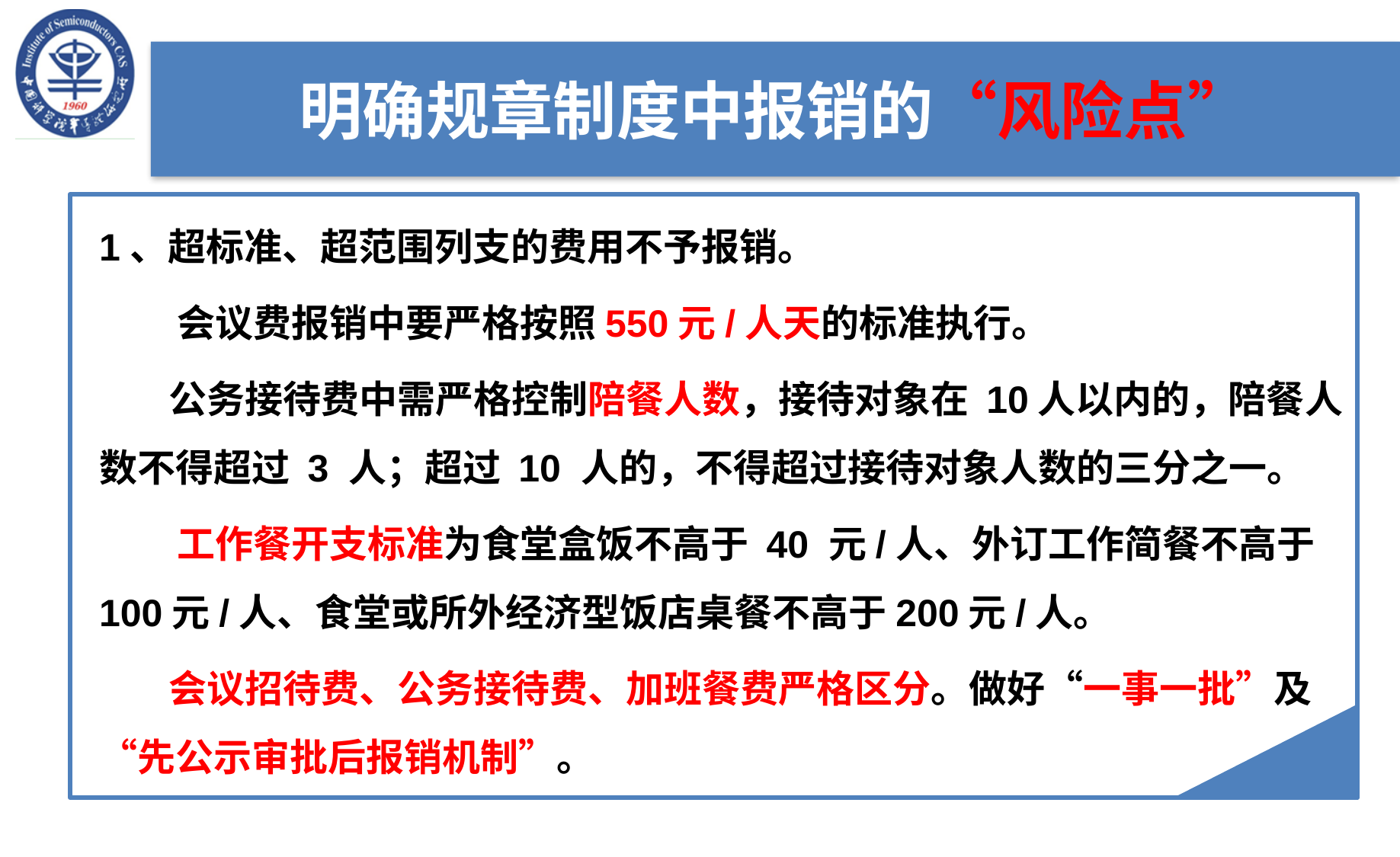

明确规章制度中报销的“风险点”

1、超标准、超范围列支的费用不予报销。
        会议费报销中要严格按照550元/人天的标准执行。
       公务接待费中需严格控制陪餐人数，接待对象在 10人以内的，陪餐人数不得超过 3 人；超过 10 人的，不得超过接待对象人数的三分之一。
        工作餐开支标准为食堂盒饭不高于 40 元/人、外订工作简餐不高于100元/人、食堂或所外经济型饭店桌餐不高于200元/人。
       会议招待费、公务接待费、加班餐费严格区分。做好“一事一批”及“先公示审批后报销机制”。